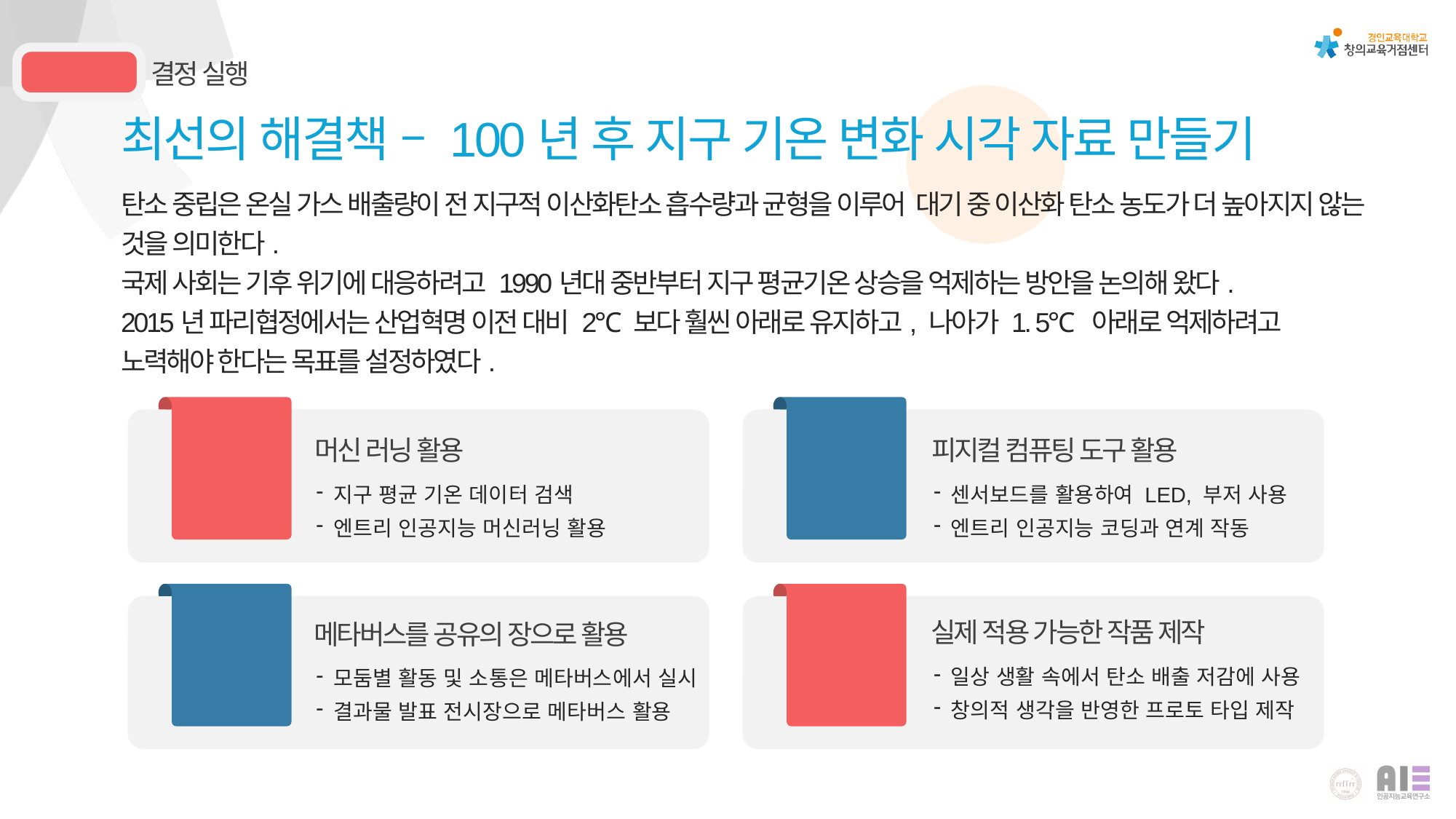

03
결정 실행
최선의 해결책 – 100년 후 지구 기온 변화 시각 자료 만들기
탄소 중립은 온실 가스 배출량이 전 지구적 이산화탄소 흡수량과 균형을 이루어  대기 중 이산화 탄소 농도가 더 높아지지 않는 것을 의미한다.
국제 사회는 기후 위기에 대응하려고 1990년대 중반부터 지구 평균기온 상승을 억제하는 방안을 논의해 왔다.
2015년 파리협정에서는 산업혁명 이전 대비 2℃보다 훨씬 아래로 유지하고, 나아가 1. 5℃ 아래로 억제하려고 노력해야 한다는 목표를 설정하였다.

01

머신 러닝 활용
지구 평균 기온 데이터 검색
엔트리 인공지능 머신러닝 활용

02

피지컬 컴퓨팅 도구 활용
센서보드를 활용하여 LED, 부저 사용
엔트리 인공지능 코딩과 연계 작동

03

메타버스를 공유의 장으로 활용
모둠별 활동 및 소통은 메타버스에서 실시
결과물 발표 전시장으로 메타버스 활용

04

실제 적용 가능한 작품 제작
일상 생활 속에서 탄소 배출 저감에 사용
창의적 생각을 반영한 프로토 타입 제작